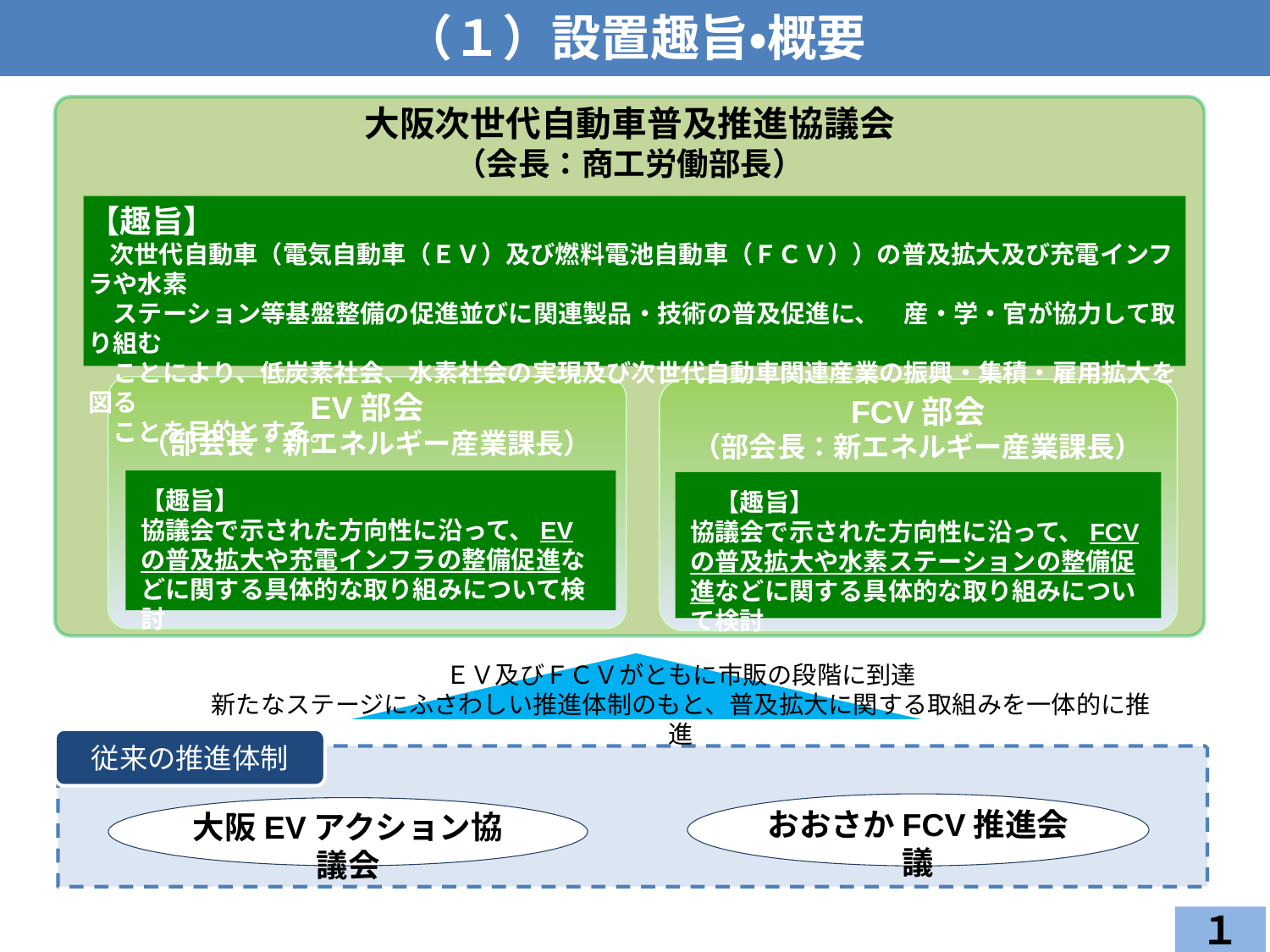

# （１）設置趣旨・概要
大阪次世代自動車普及推進協議会
（会長：商工労働部長）
【趣旨】
　次世代自動車（電気自動車（ＥＶ）及び燃料電池自動車（ＦＣＶ））の普及拡大及び充電インフラや水素
　ステーション等基盤整備の促進並びに関連製品・技術の普及促進に、　産・学・官が協力して取り組む
　ことにより、低炭素社会、水素社会の実現及び次世代自動車関連産業の振興・集積・雇用拡大を図る
　ことを目的とする。

EV部会
（部会長：新エネルギー産業課長）

【趣旨】
協議会で示された方向性に沿って、EVの普及拡大や充電インフラの整備促進などに関する具体的な取り組みについて検討
FCV部会
（部会長：新エネルギー産業課長）
　【趣旨】
協議会で示された方向性に沿って、FCVの普及拡大や水素ステーションの整備促進などに関する具体的な取り組みについて検討
ＥＶ及びＦＣＶがともに市販の段階に到達
新たなステージにふさわしい推進体制のもと、普及拡大に関する取組みを一体的に推進

従来の推進体制

おおさかFCV推進会議
大阪EVアクション協議会
１